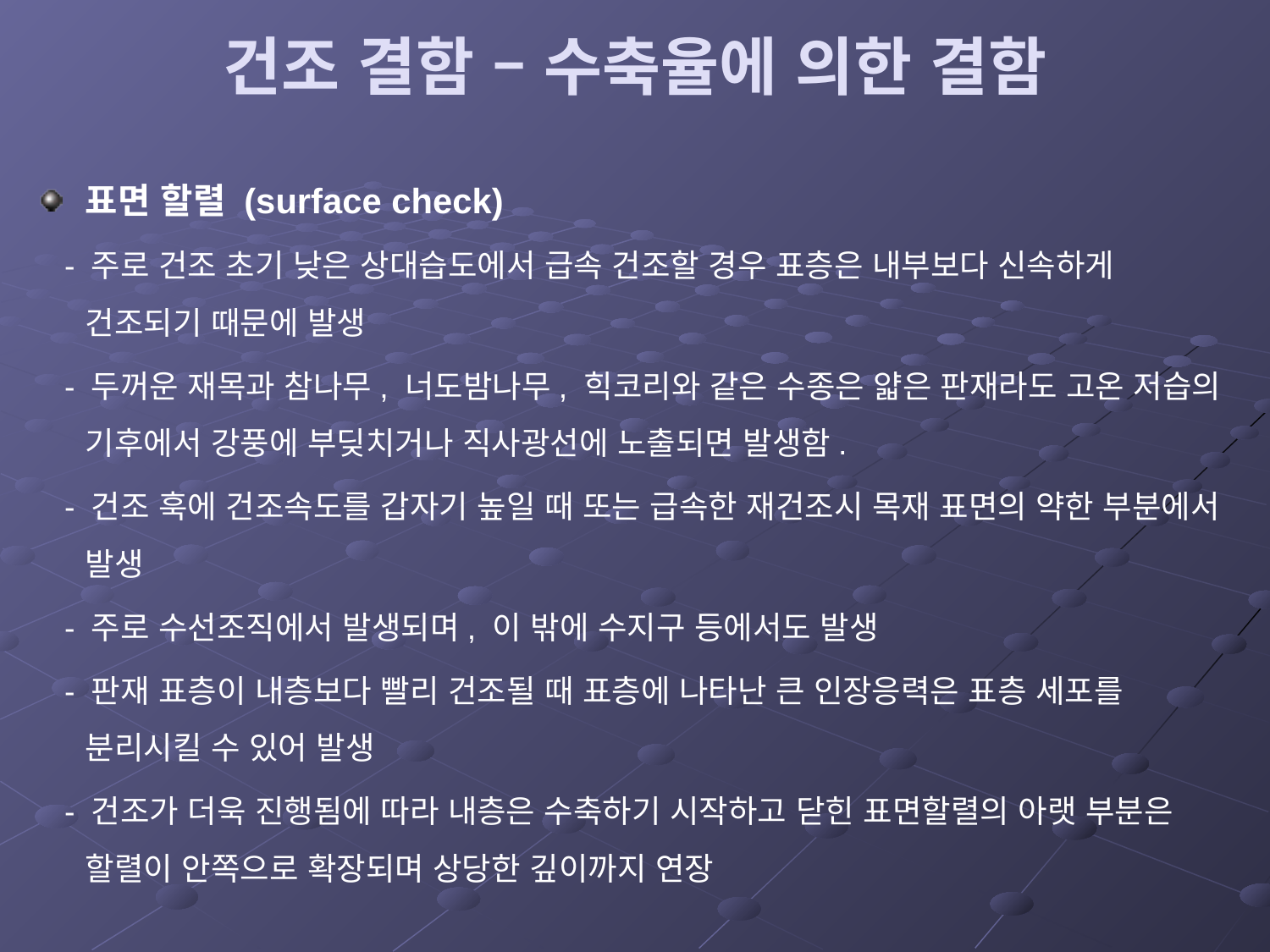

# 건조 결함 – 수축율에 의한 결함
표면 할렬 (surface check)
   - 주로 건조 초기 낮은 상대습도에서 급속 건조할 경우 표층은 내부보다 신속하게 건조되기 때문에 발생
   - 두꺼운 재목과 참나무, 너도밤나무, 힉코리와 같은 수종은 얇은 판재라도 고온 저습의 기후에서 강풍에 부딪치거나 직사광선에 노출되면 발생함.
   - 건조 훅에 건조속도를 갑자기 높일 때 또는 급속한 재건조시 목재 표면의 약한 부분에서 발생
   - 주로 수선조직에서 발생되며, 이 밖에 수지구 등에서도 발생
   - 판재 표층이 내층보다 빨리 건조될 때 표층에 나타난 큰 인장응력은 표층 세포를 분리시킬 수 있어 발생
   - 건조가 더욱 진행됨에 따라 내층은 수축하기 시작하고 닫힌 표면할렬의 아랫 부분은 할렬이 안쪽으로 확장되며 상당한 깊이까지 연장